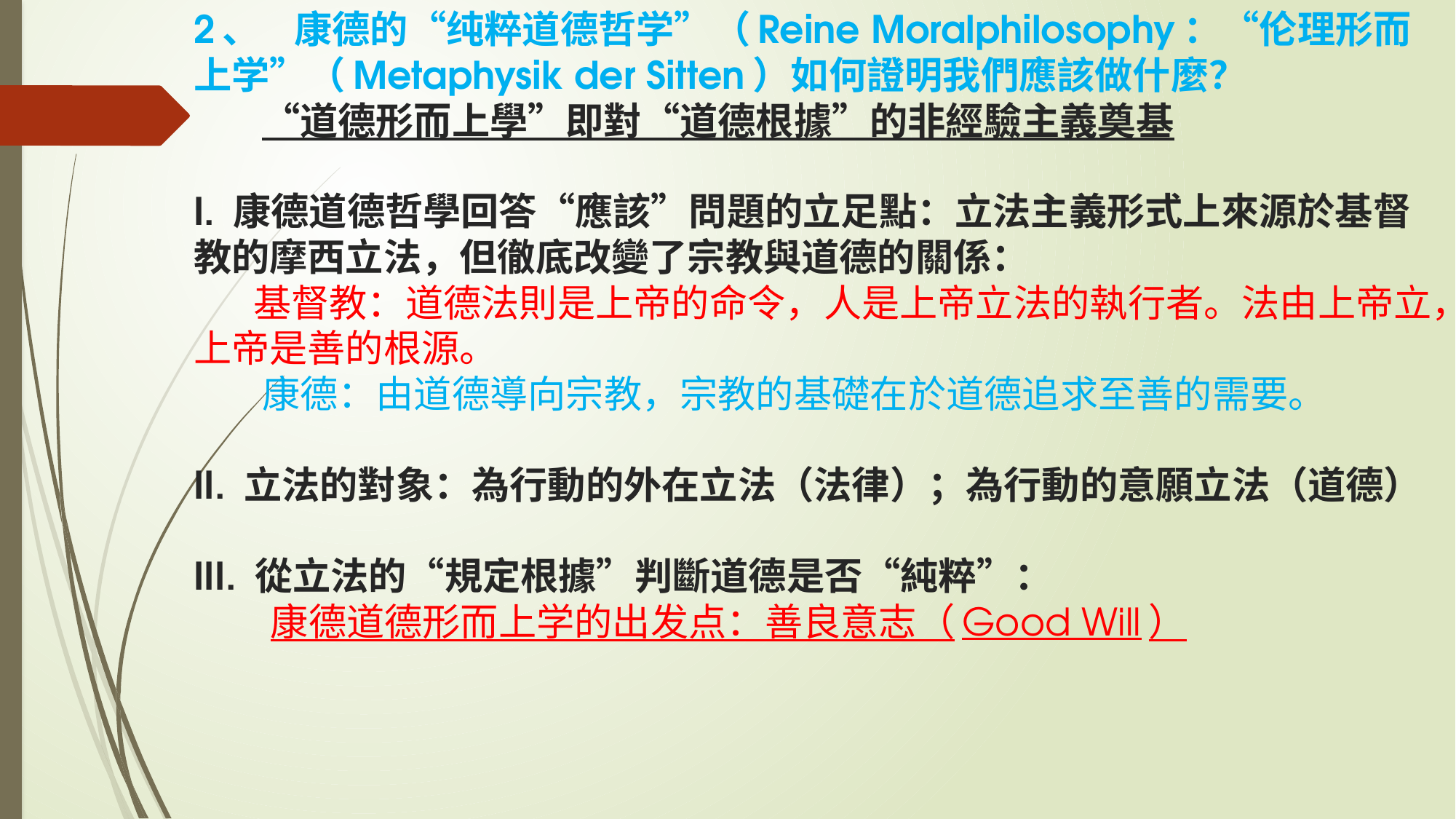

# 2、    康德的“纯粹道德哲学”（Reine Moralphilosophy：“伦理形而上学”（Metaphysik der Sitten）如何證明我們應該做什麼？ “道德形而上學”即對“道德根據”的非經驗主義奠基   I. 康德道德哲學回答“應該”問題的立足點：立法主義形式上來源於基督教的摩西立法，但徹底改變了宗教與道德的關係： 基督教：道德法則是上帝的命令，人是上帝立法的執行者。法由上帝立，上帝是善的根源。 康德：由道德導向宗教，宗教的基礎在於道德追求至善的需要。 II. 立法的對象：為行動的外在立法（法律）；為行動的意願立法（道德） III. 從立法的“規定根據”判斷道德是否“純粹”：          康德道德形而上学的出发点：善良意志（Good Will）